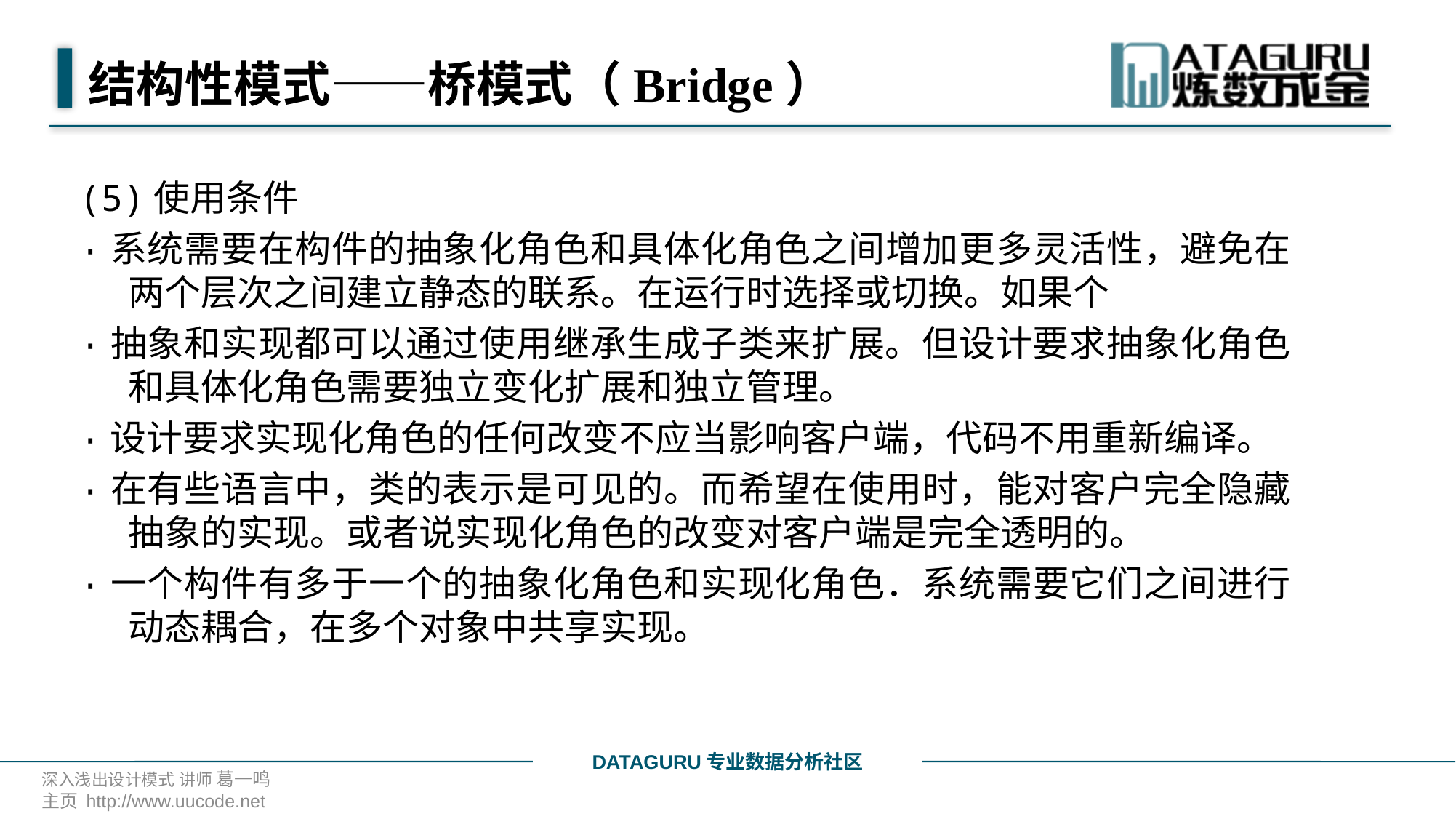

# 结构性模式——桥模式（Bridge）
(5)使用条件
·系统需要在构件的抽象化角色和具体化角色之间增加更多灵活性，避免在两个层次之间建立静态的联系。在运行时选择或切换。如果个
·抽象和实现都可以通过使用继承生成子类来扩展。但设计要求抽象化角色和具体化角色需要独立变化扩展和独立管理。
·设计要求实现化角色的任何改变不应当影响客户端，代码不用重新编译。
·在有些语言中，类的表示是可见的。而希望在使用时，能对客户完全隐藏抽象的实现。或者说实现化角色的改变对客户端是完全透明的。
·一个构件有多于一个的抽象化角色和实现化角色．系统需要它们之间进行动态耦合，在多个对象中共享实现。